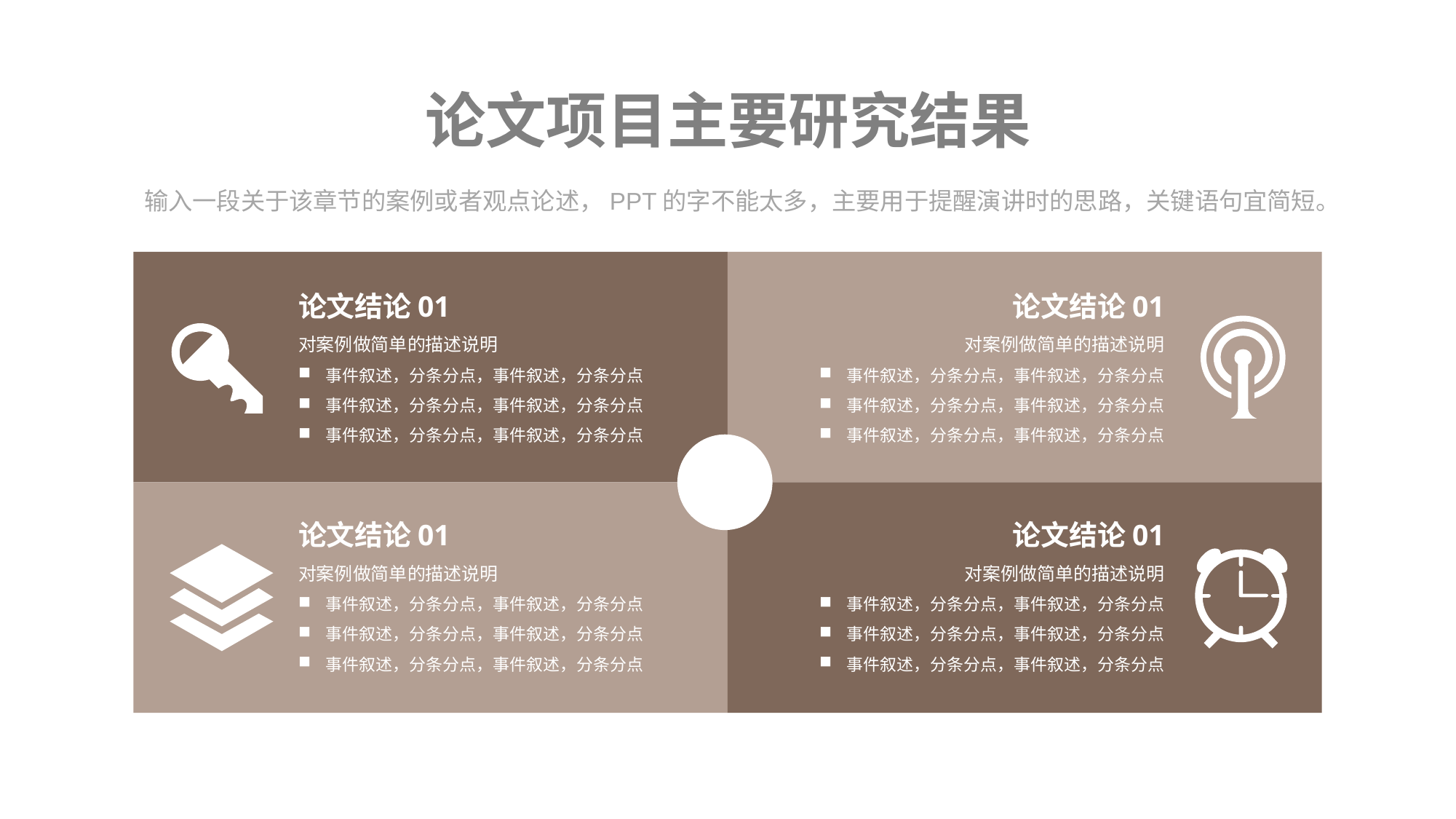

论文项目主要研究结果
输入一段关于该章节的案例或者观点论述，PPT的字不能太多，主要用于提醒演讲时的思路，关键语句宜简短。

论文结论01
对案例做简单的描述说明
事件叙述，分条分点，事件叙述，分条分点
事件叙述，分条分点，事件叙述，分条分点
事件叙述，分条分点，事件叙述，分条分点
论文结论01
对案例做简单的描述说明
事件叙述，分条分点，事件叙述，分条分点
事件叙述，分条分点，事件叙述，分条分点
事件叙述，分条分点，事件叙述，分条分点

论文结论01
对案例做简单的描述说明
事件叙述，分条分点，事件叙述，分条分点
事件叙述，分条分点，事件叙述，分条分点
事件叙述，分条分点，事件叙述，分条分点
论文结论01
对案例做简单的描述说明
事件叙述，分条分点，事件叙述，分条分点
事件叙述，分条分点，事件叙述，分条分点
事件叙述，分条分点，事件叙述，分条分点